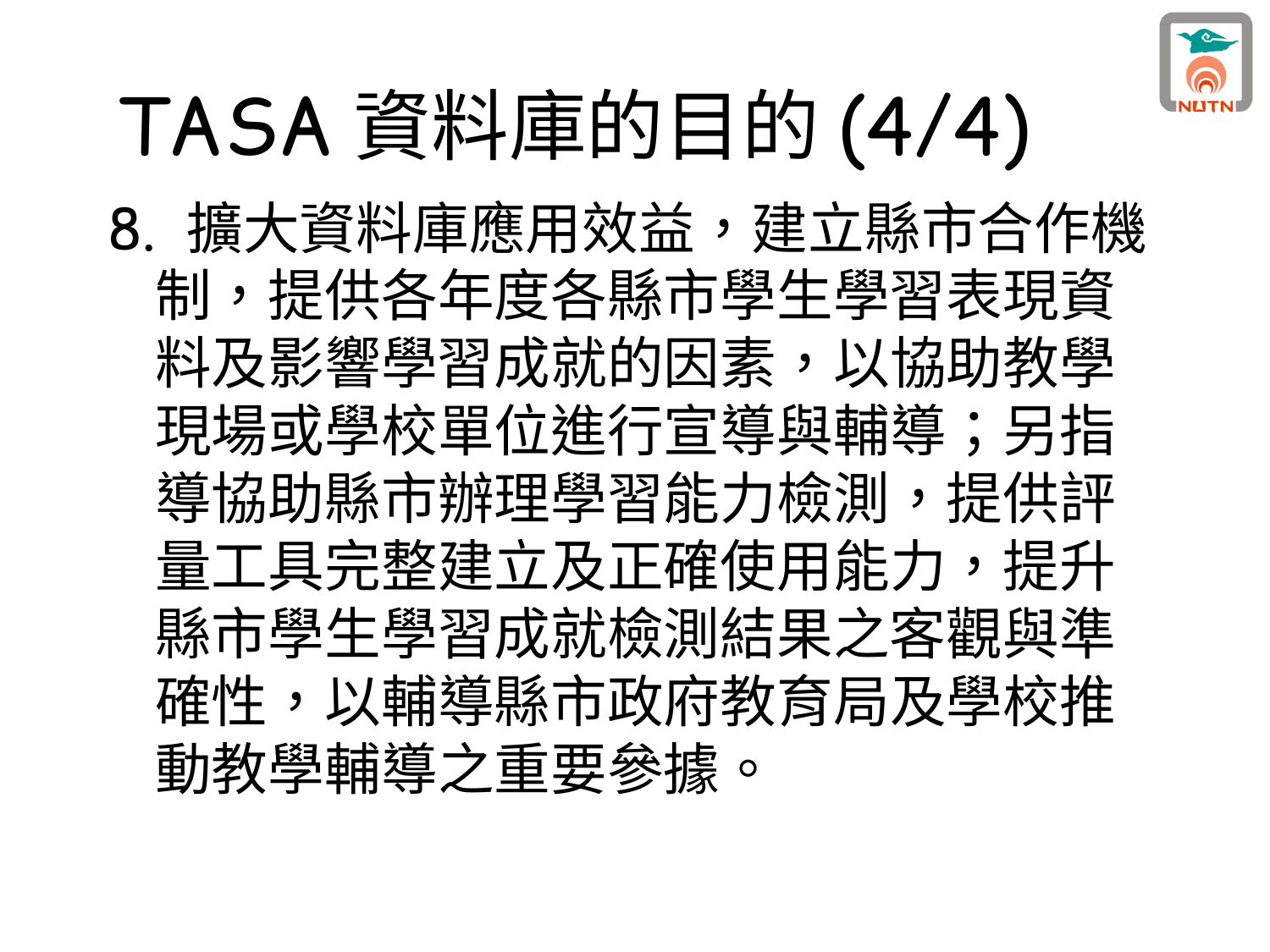

# TASA資料庫的目的(4/4)
8. 擴大資料庫應用效益，建立縣市合作機制，提供各年度各縣市學生學習表現資料及影響學習成就的因素，以協助教學現場或學校單位進行宣導與輔導；另指導協助縣市辦理學習能力檢測，提供評量工具完整建立及正確使用能力，提升縣市學生學習成就檢測結果之客觀與準確性，以輔導縣市政府教育局及學校推動教學輔導之重要參據。